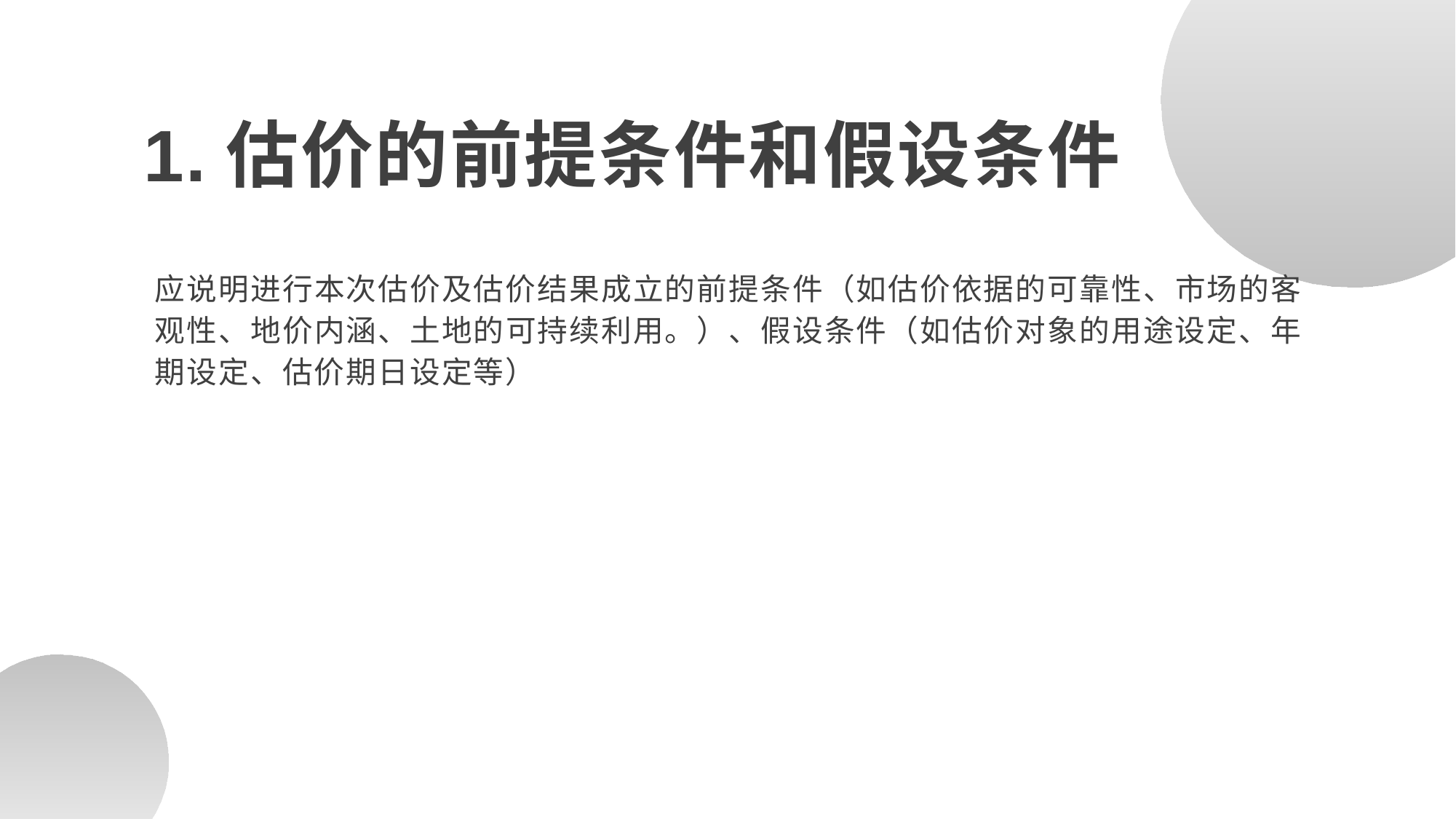

1.估价的前提条件和假设条件
应说明进行本次估价及估价结果成立的前提条件（如估价依据的可靠性、市场的客观性、地价内涵、土地的可持续利用。）、假设条件（如估价对象的用途设定、年期设定、估价期日设定等）